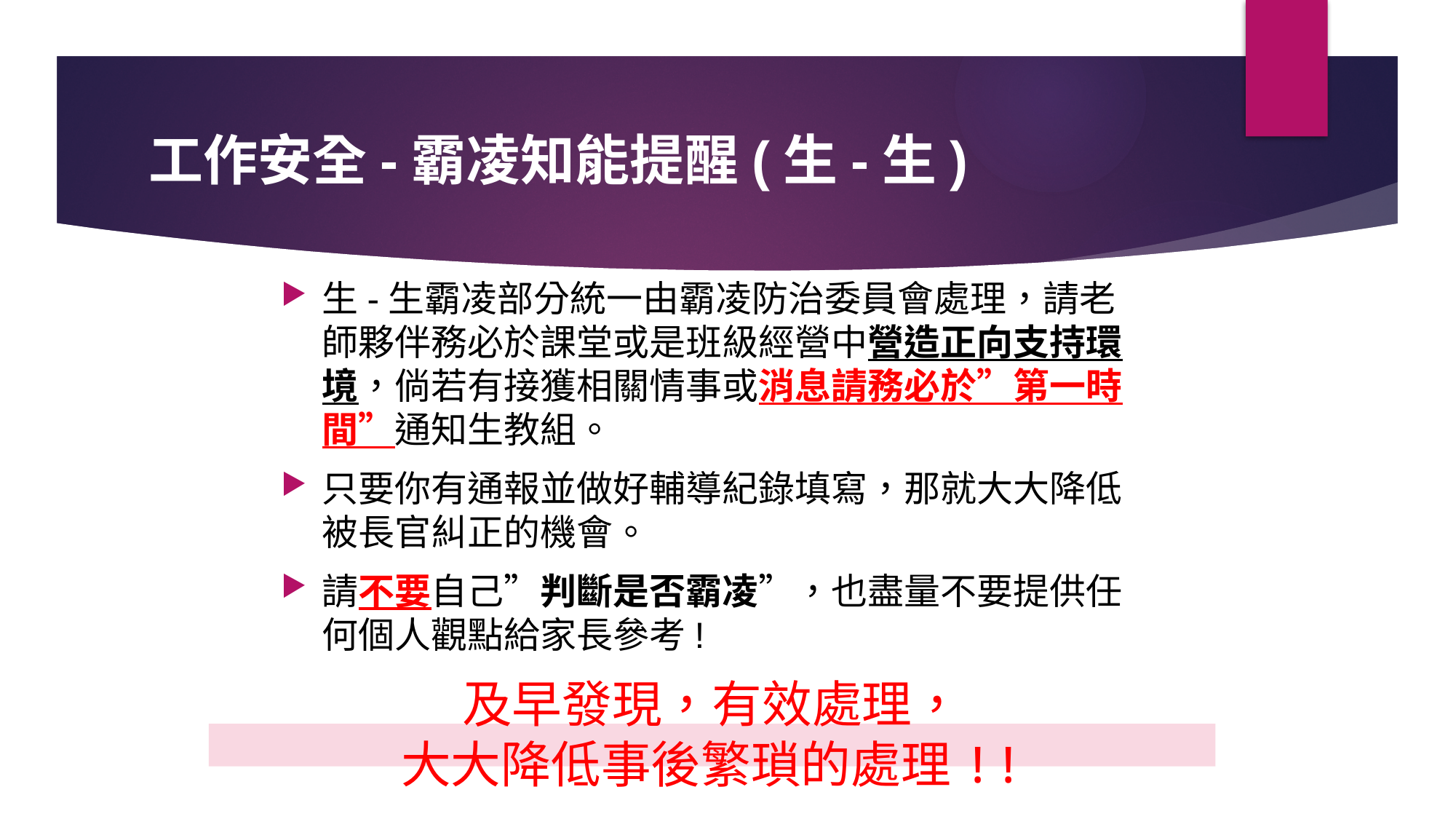

# 工作安全-霸凌知能提醒(生-生)
生-生霸凌部分統一由霸凌防治委員會處理，請老師夥伴務必於課堂或是班級經營中營造正向支持環境，倘若有接獲相關情事或消息請務必於”第一時間”通知生教組。
只要你有通報並做好輔導紀錄填寫，那就大大降低被長官糾正的機會。
請不要自己”判斷是否霸凌”，也盡量不要提供任何個人觀點給家長參考!

及早發現，有效處理，
大大降低事後繁瑣的處理!!